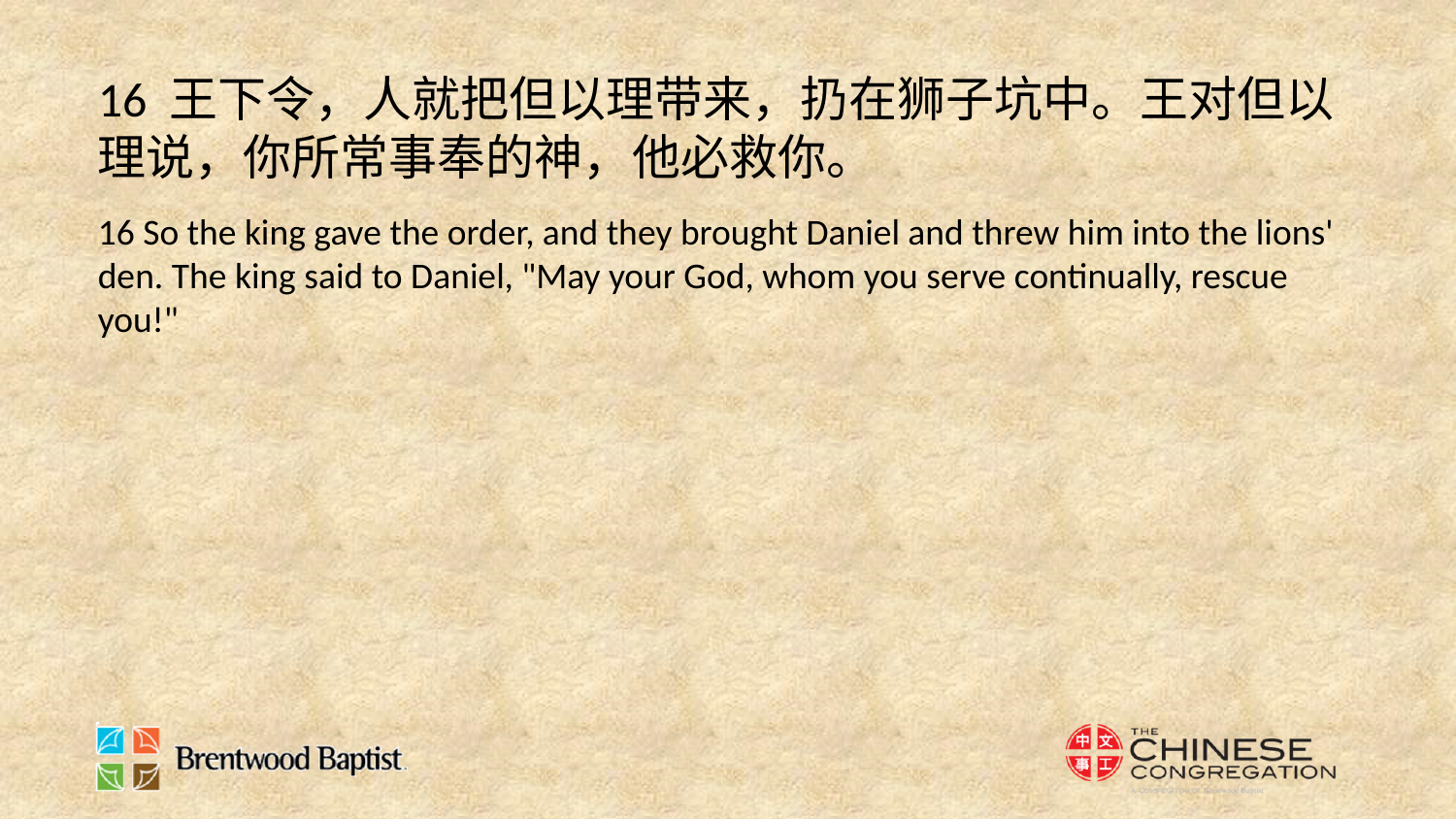

16 王下令，人就把但以理带来，扔在狮子坑中。王对但以理说，你所常事奉的神，他必救你。

16 So the king gave the order, and they brought Daniel and threw him into the lions' den. The king said to Daniel, "May your God, whom you serve continually, rescue you!"